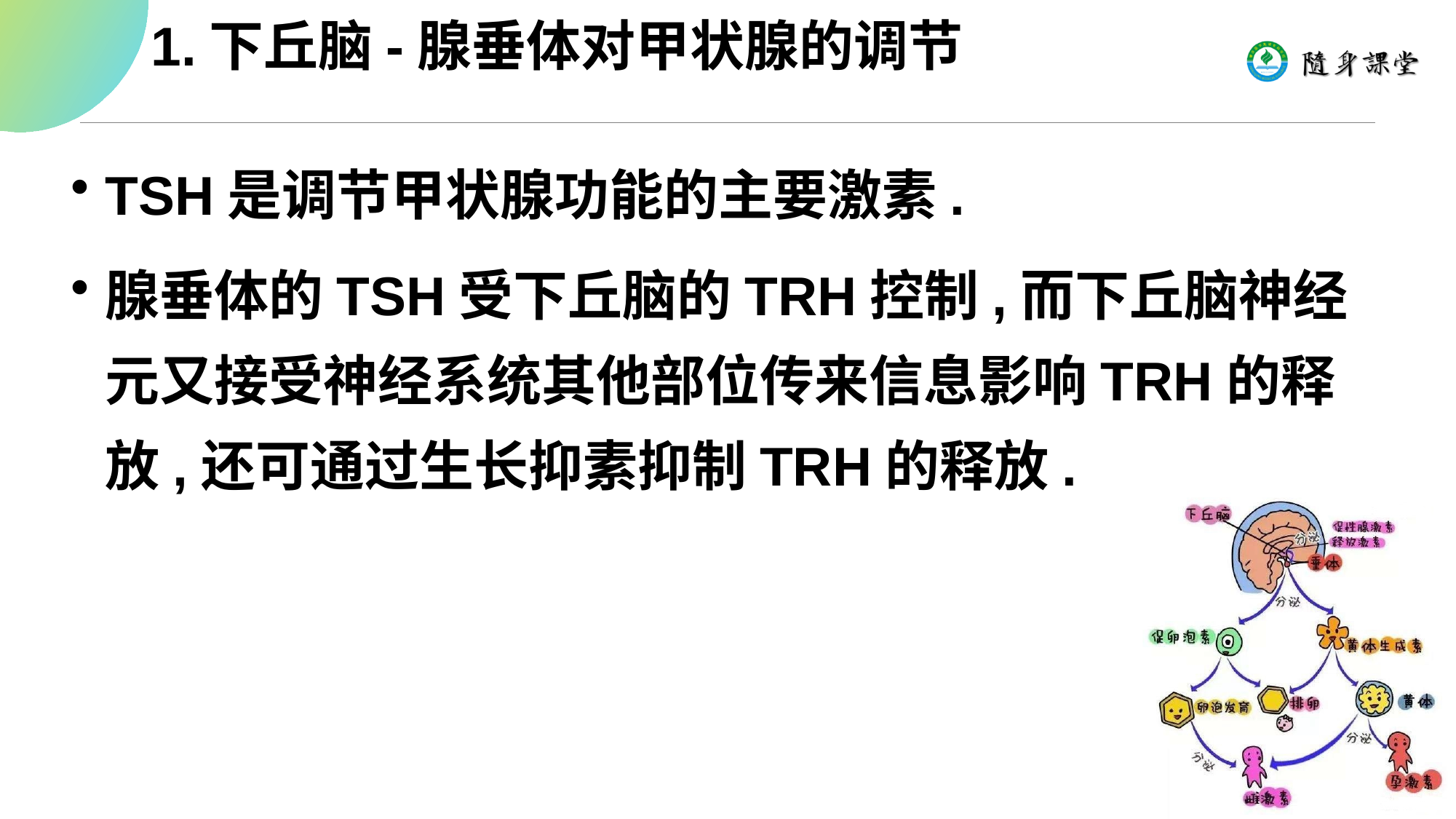

# 1.下丘脑-腺垂体对甲状腺的调节
TSH是调节甲状腺功能的主要激素.
腺垂体的TSH受下丘脑的TRH控制,而下丘脑神经元又接受神经系统其他部位传来信息影响TRH的释放,还可通过生长抑素抑制TRH的释放.